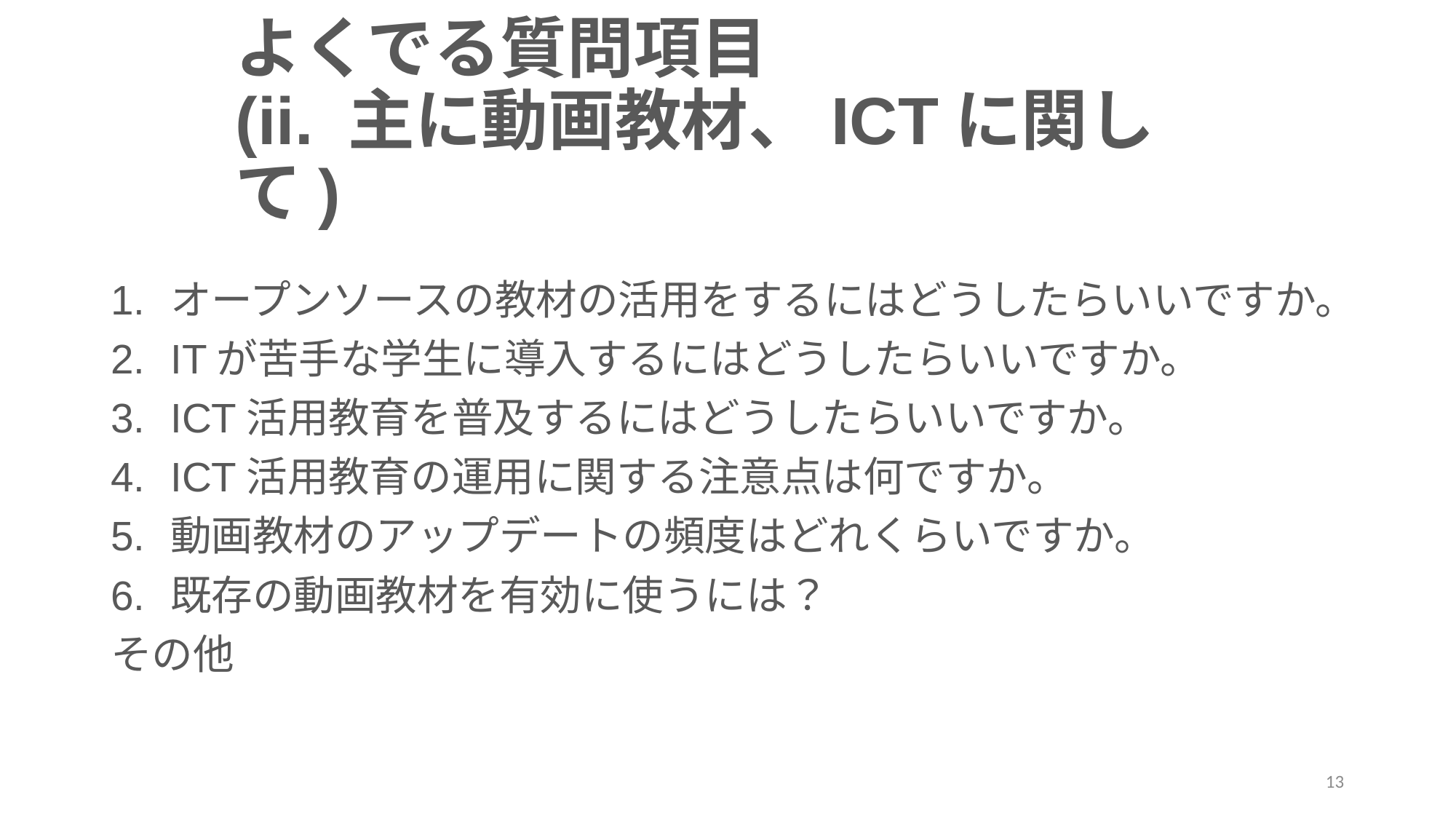

# よくでる質問項目 (ii. 主に動画教材、ICTに関して)
オープンソースの教材の活用をするにはどうしたらいいですか。
ITが苦手な学生に導入するにはどうしたらいいですか。
ICT活用教育を普及するにはどうしたらいいですか。
ICT活用教育の運用に関する注意点は何ですか。
動画教材のアップデートの頻度はどれくらいですか。
既存の動画教材を有効に使うには？
その他
13